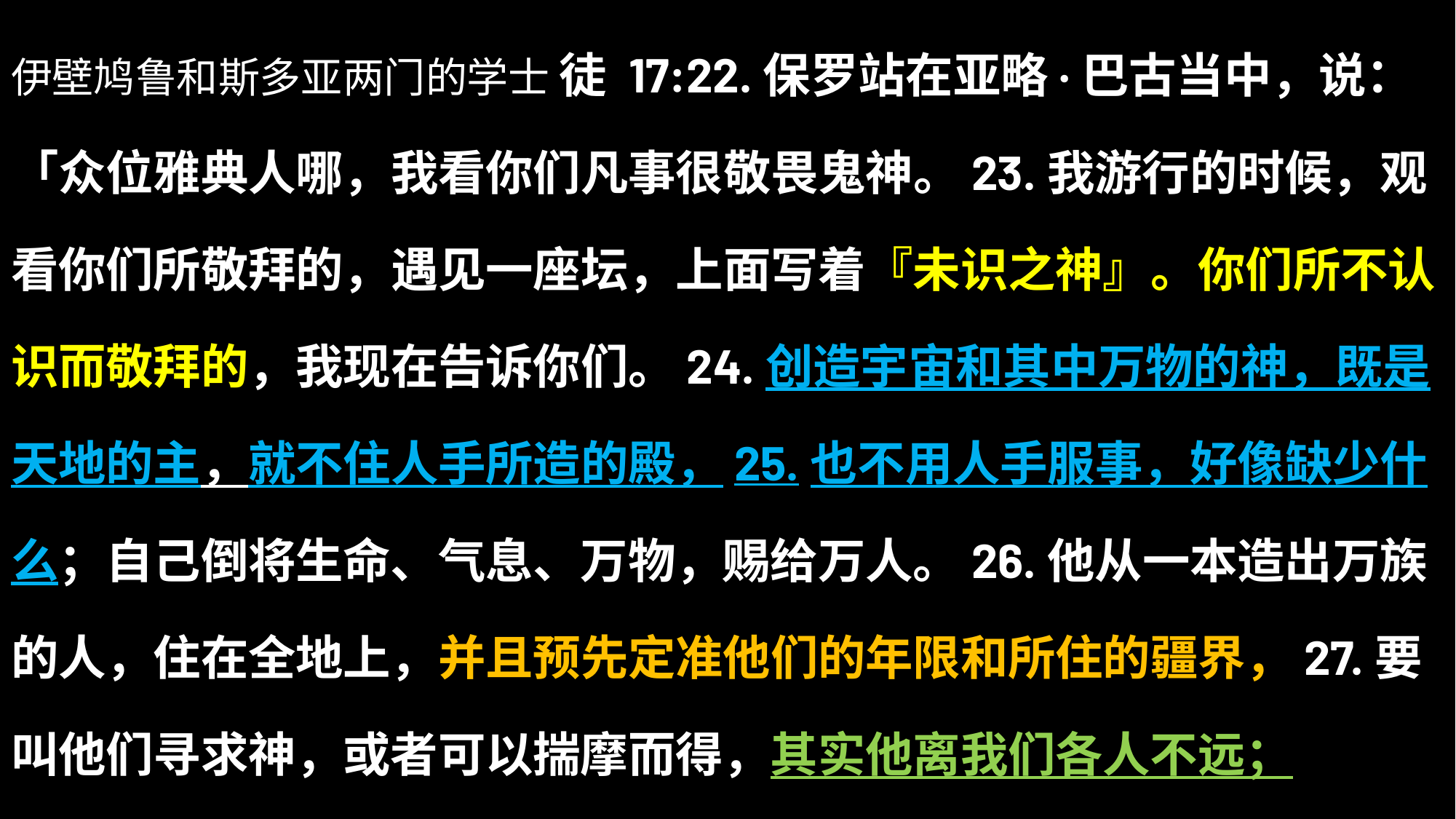

伊壁鸠鲁和斯多亚两门的学士 徒 17:22.保罗站在亚略·巴古当中，说：「众位雅典人哪，我看你们凡事很敬畏鬼神。23.我游行的时候，观看你们所敬拜的，遇见一座坛，上面写着『未识之神』。你们所不认识而敬拜的，我现在告诉你们。24.创造宇宙和其中万物的神，既是天地的主，就不住人手所造的殿，25.也不用人手服事，好像缺少什么；自己倒将生命、气息、万物，赐给万人。26.他从一本造出万族的人，住在全地上，并且预先定准他们的年限和所住的疆界，27.要叫他们寻求神，或者可以揣摩而得，其实他离我们各人不远；